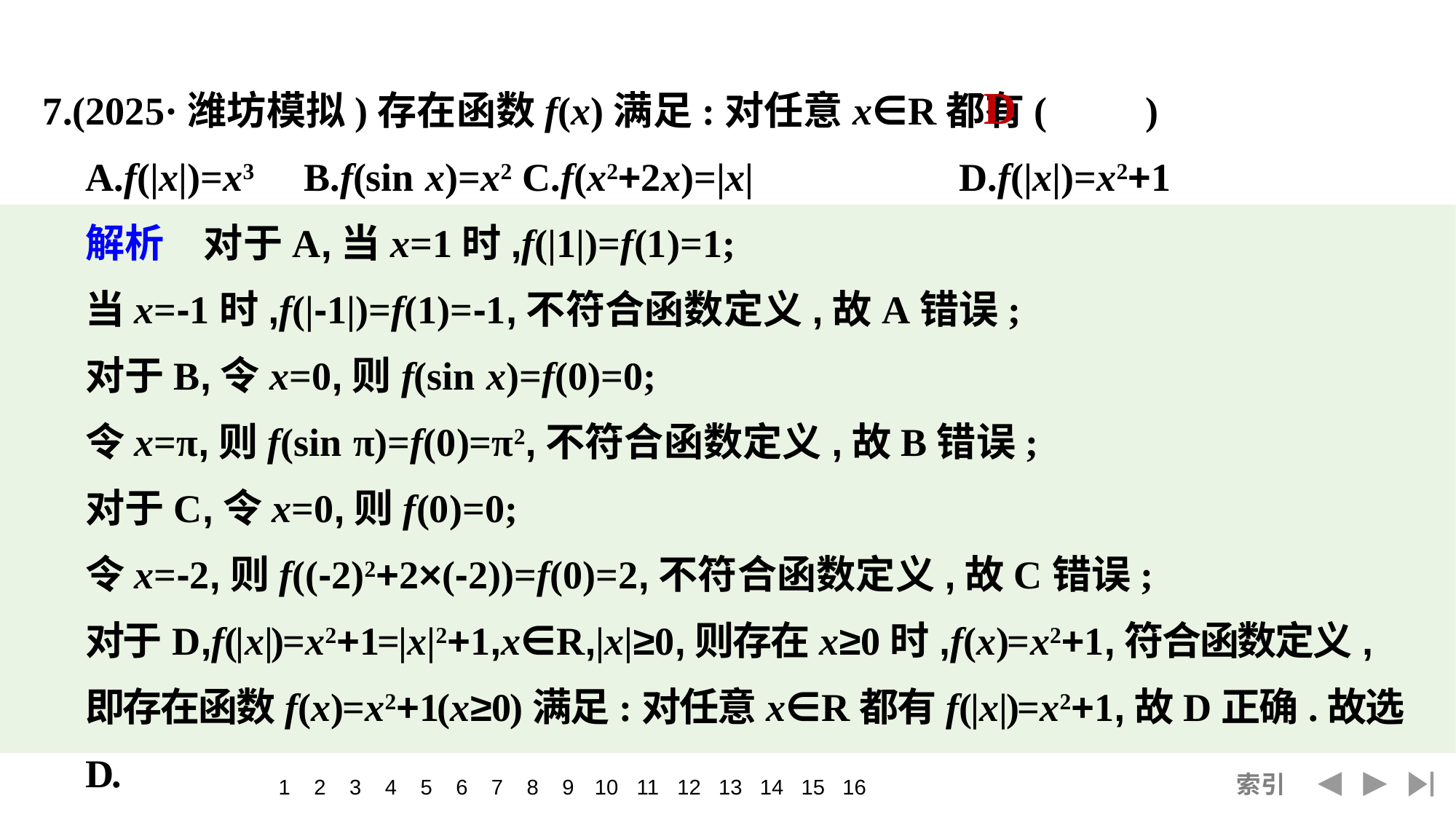

7.(2025·潍坊模拟)存在函数f(x)满足:对任意x∈R都有(　　)
	A.f(|x|)=x3	B.f(sin x)=x2	C.f(x2+2x)=|x|		D.f(|x|)=x2+1
	解析　对于A,当x=1时,f(|1|)=f(1)=1;
	当x=-1时,f(|-1|)=f(1)=-1,不符合函数定义,故A错误;
	对于B,令x=0,则f(sin x)=f(0)=0;
	令x=π,则f(sin π)=f(0)=π2,不符合函数定义,故B错误;
	对于C,令x=0,则f(0)=0;
	令x=-2,则f((-2)2+2×(-2))=f(0)=2,不符合函数定义,故C错误;
	对于D,f(|x|)=x2+1=|x|2+1,x∈R,|x|≥0,则存在x≥0时,f(x)=x2+1,符合函数定义,即存在函数f(x)=x2+1(x≥0)满足:对任意x∈R都有f(|x|)=x2+1,故D正确.故选D.
D